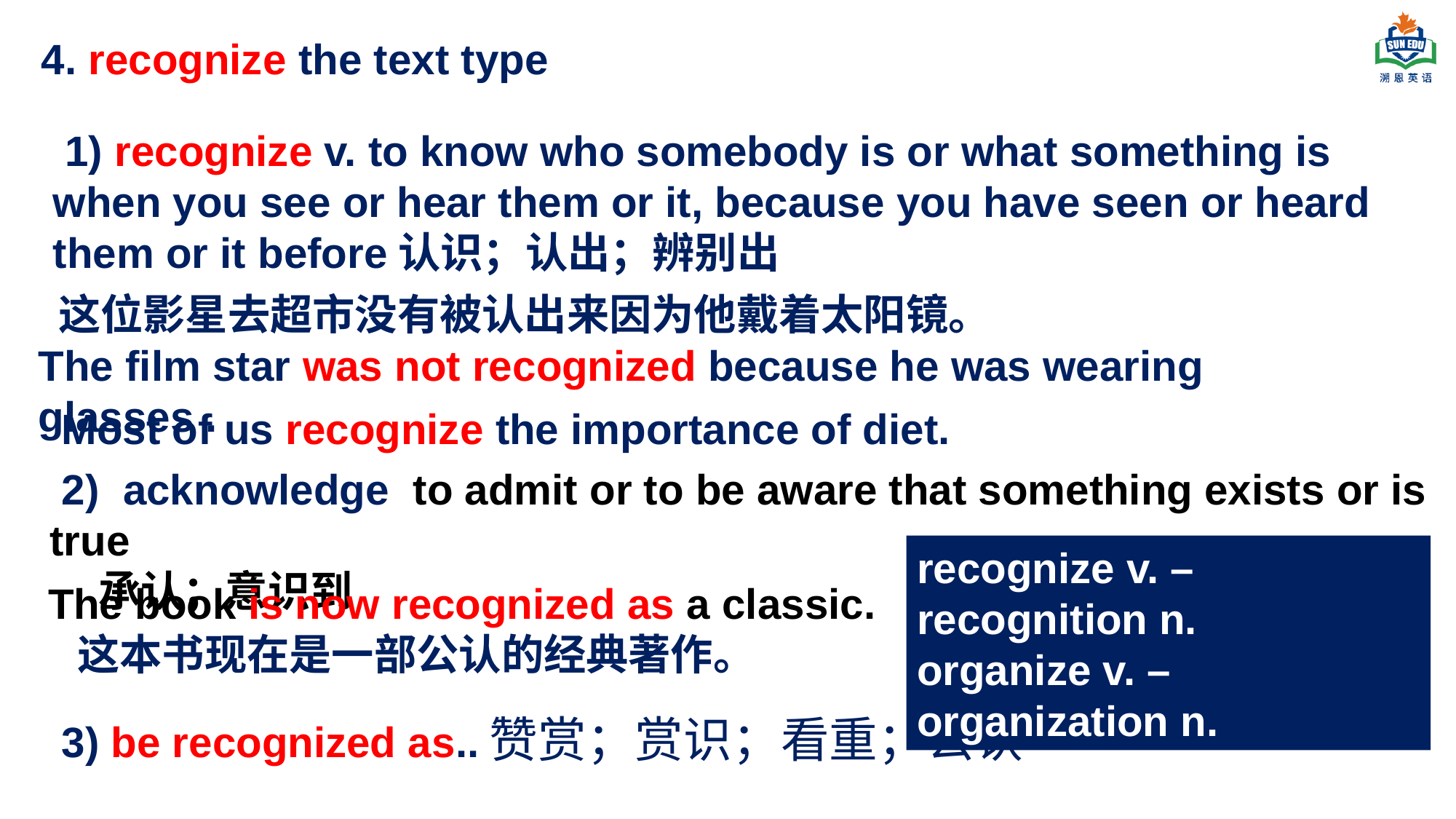

4. recognize the text type
 1) recognize v. to know who somebody is or what something is when you see or hear them or it, because you have seen or heard them or it before认识；认出；辨别出
 这位影星去超市没有被认出来因为他戴着太阳镜。
The film star was not recognized because he was wearing glasses .
 Most of us recognize the importance of diet.

 2)  acknowledge  to admit or to be aware that something exists or is true
    承认；意识到
recognize v. –recognition n.
organize v. –organization n.
The book is now recognized as a classic.
  这本书现在是一部公认的经典著作。
 3) be recognized as..赞赏；赏识；看重；公认